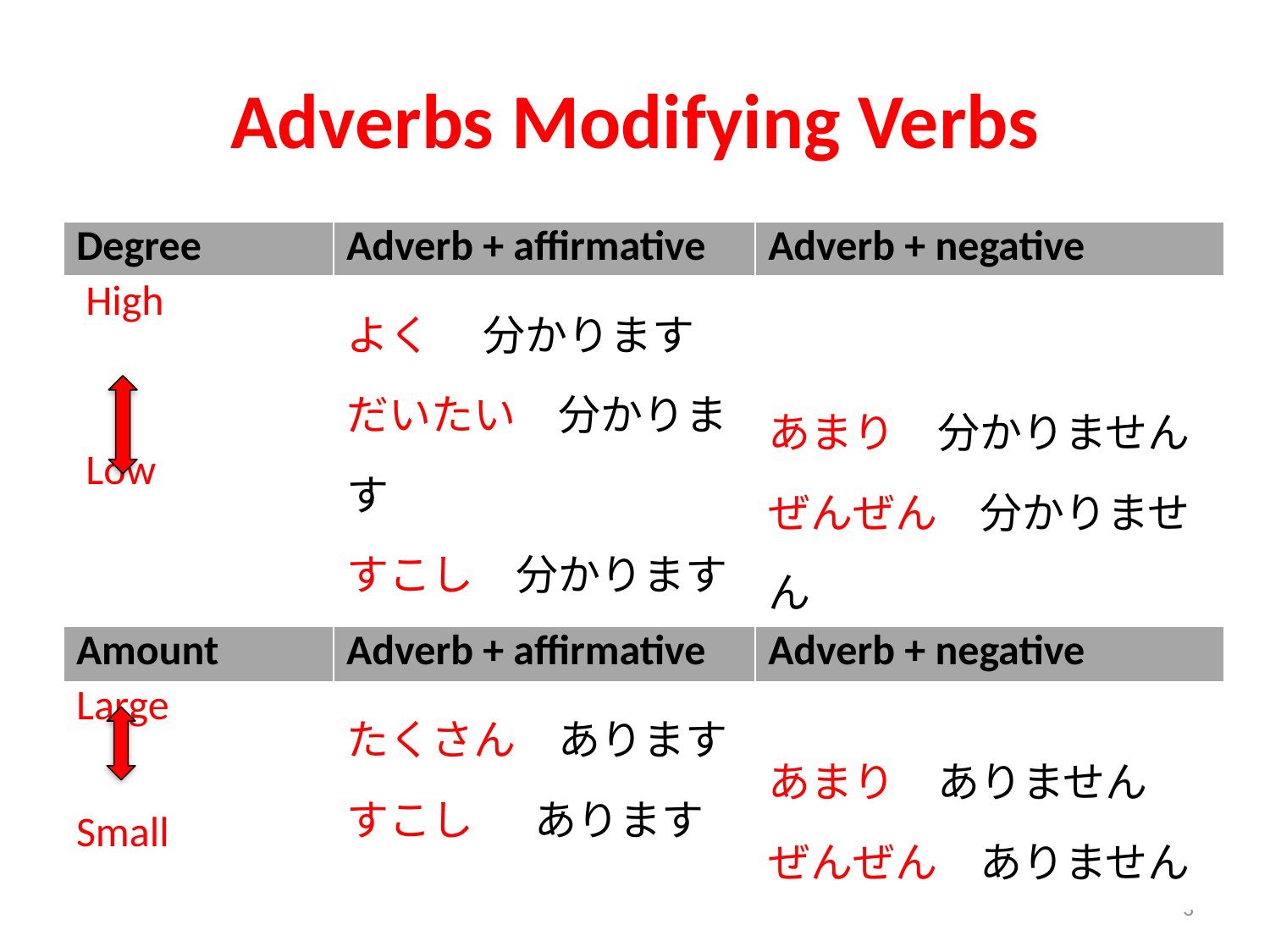

# Adverbs Modifying Verbs
| Degree | Adverb + affirmative | Adverb + negative |
| --- | --- | --- |
| High Low | よく　 分かります だいたい　分かります すこし　分かります | あまり　分かりません ぜんぜん　分かりません |
| Amount | Adverb + affirmative | Adverb + negative |
| Large Small | たくさん　あります すこし　 あります | あまり　ありません ぜんぜん　ありません |

3